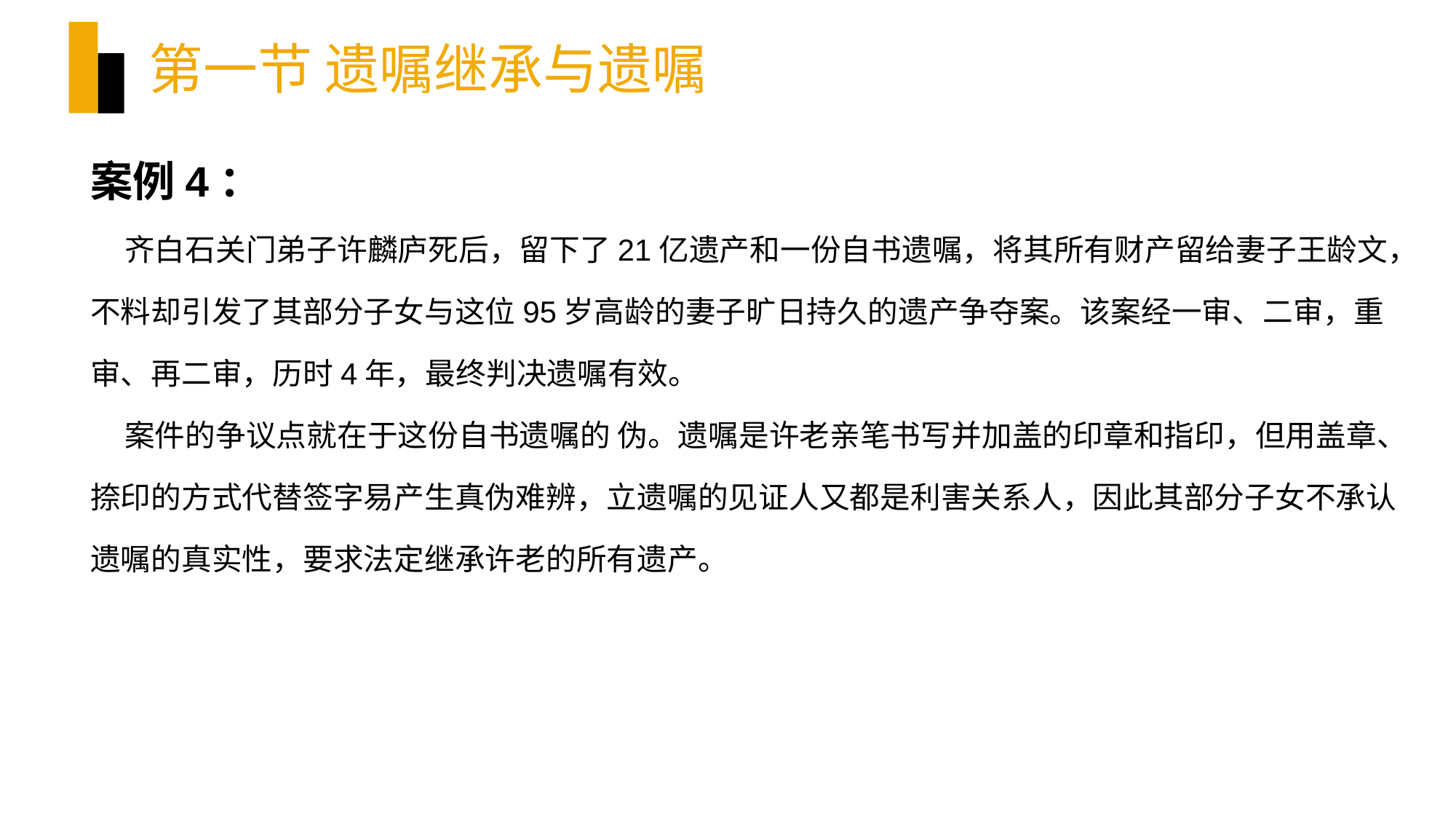

# 第一节 遗嘱继承与遗嘱
案例4：
    齐白石关门弟子许麟庐死后，留下了21亿遗产和一份自书遗嘱，将其所有财产留给妻子王龄文，不料却引发了其部分子女与这位95岁高龄的妻子旷日持久的遗产争夺案。该案经一审、二审，重审、再二审，历时4年，最终判决遗嘱有效。
    案件的争议点就在于这份自书遗嘱的 伪。遗嘱是许老亲笔书写并加盖的印章和指印，但用盖章、捺印的方式代替签字易产生真伪难辨，立遗嘱的见证人又都是利害关系人，因此其部分子女不承认遗嘱的真实性，要求法定继承许老的所有遗产。